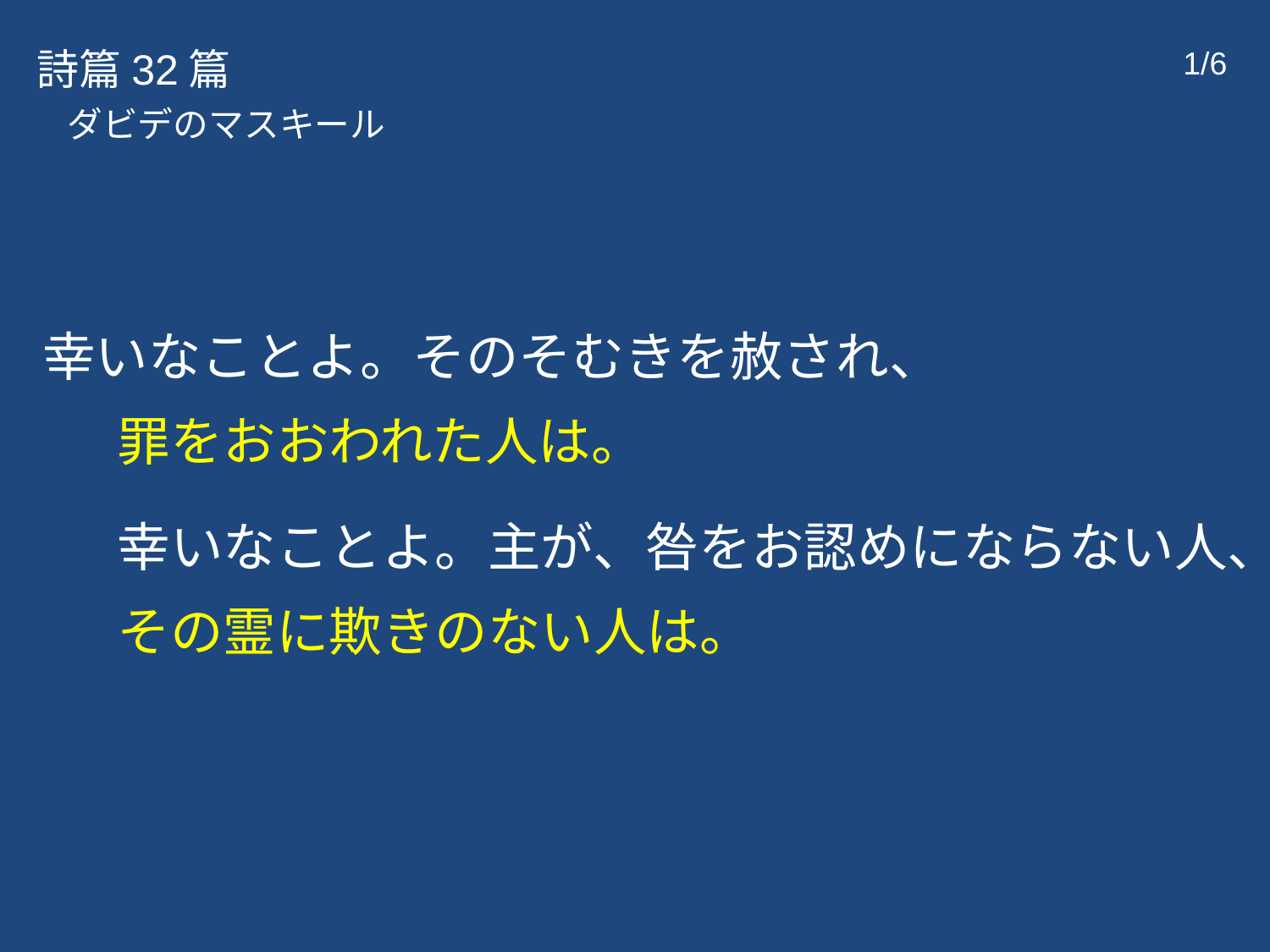

詩篇32篇
1/6
ダビデのマスキール

幸いなことよ。そのそむきを赦され、
罪をおおわれた人は。
幸いなことよ。主が、咎をお認めにならない人、
その霊に欺きのない人は。